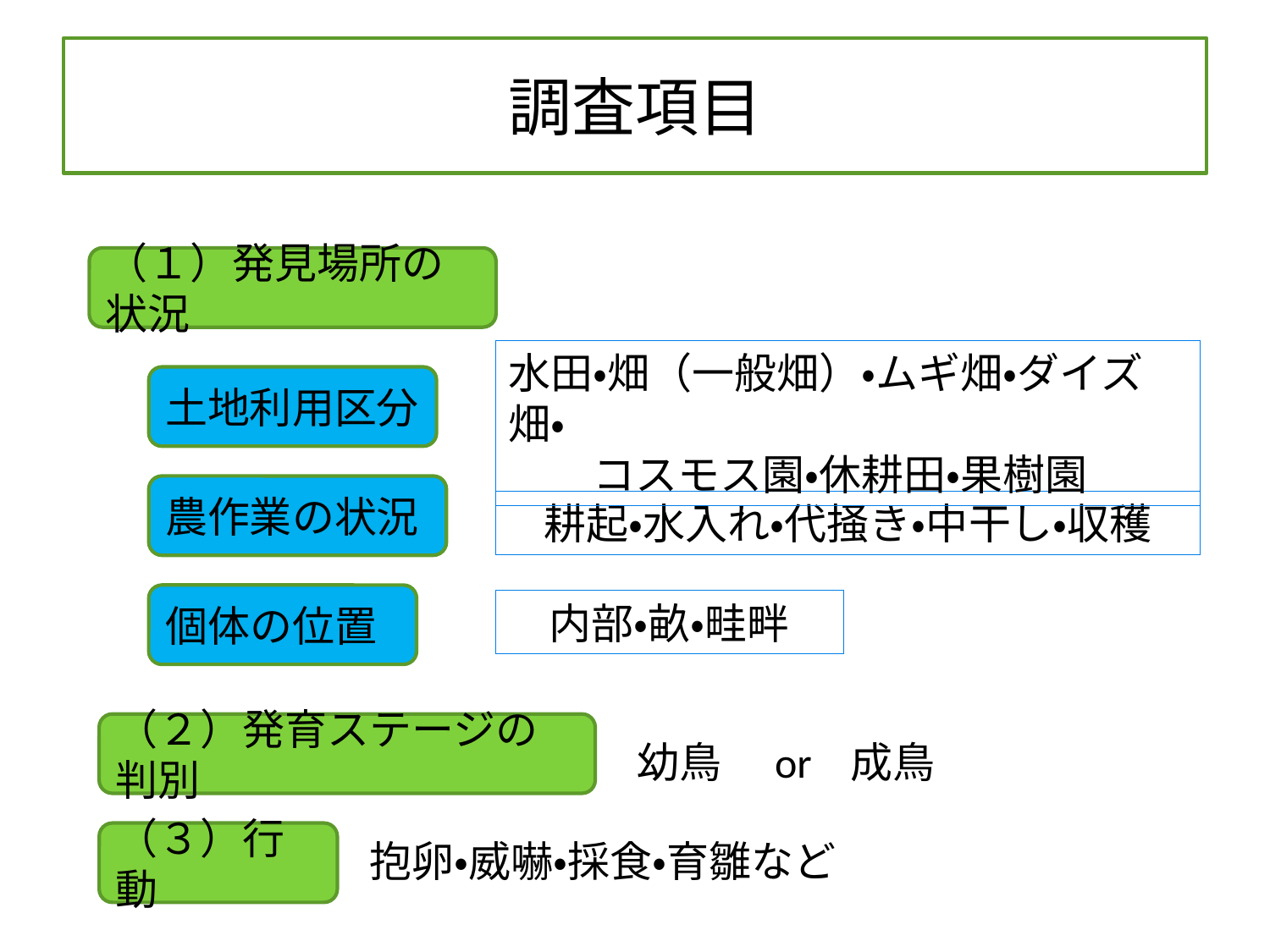

# 調査項目
（１）発見場所の状況
水田・畑（一般畑）・ムギ畑・ダイズ畑・
　　コスモス園・休耕田・果樹園
土地利用区分
農作業の状況
耕起・水入れ・代掻き・中干し・収穫
個体の位置
内部・畝・畦畔
（２）発育ステージの判別
幼鳥　or   成鳥
（３）行動
抱卵・威嚇・採食・育雛など